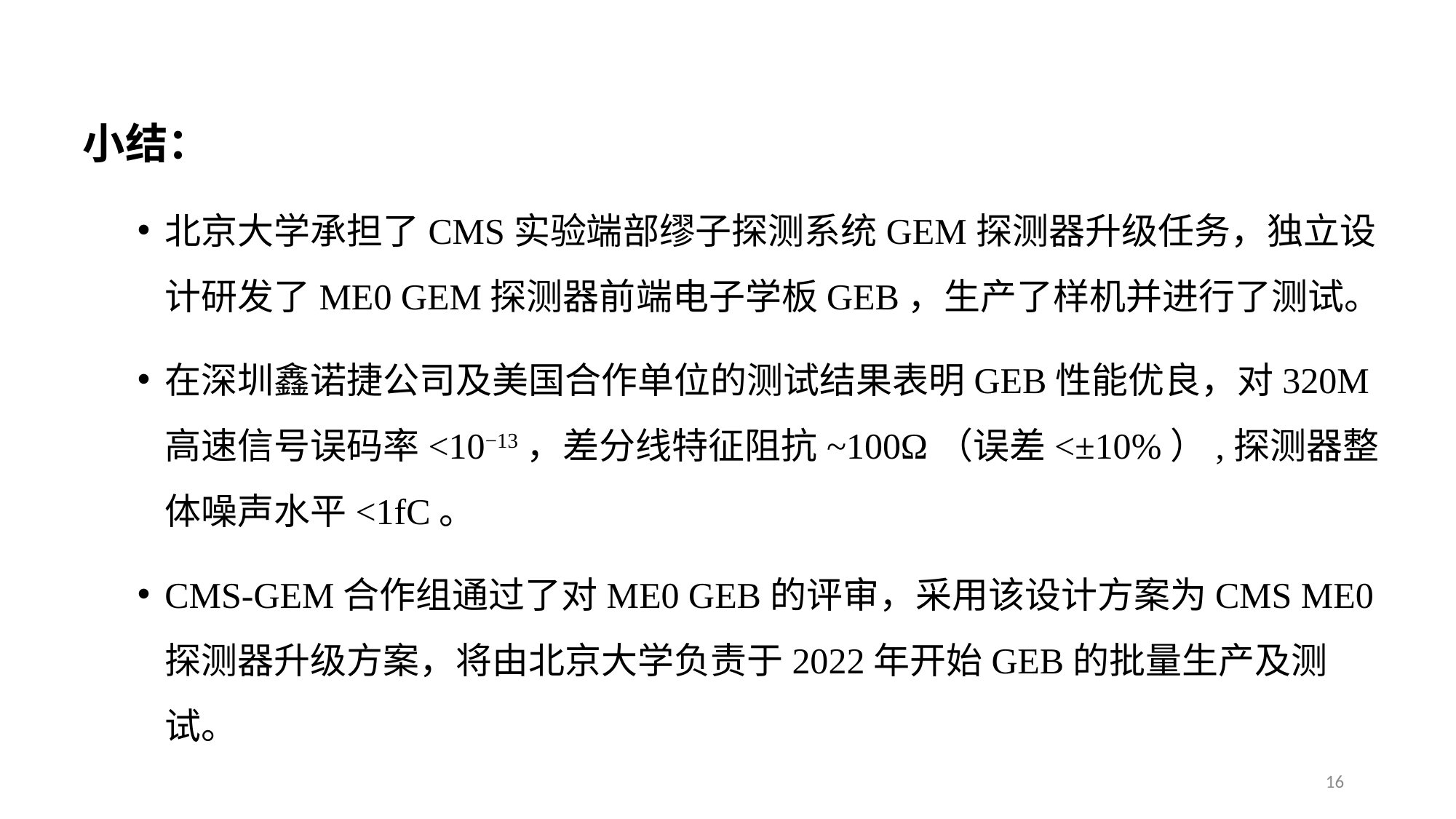

小结：
北京大学承担了CMS实验端部缪子探测系统GEM探测器升级任务，独立设计研发了ME0 GEM探测器前端电子学板GEB，生产了样机并进行了测试。
在深圳鑫诺捷公司及美国合作单位的测试结果表明GEB性能优良，对320M高速信号误码率<10−13，差分线特征阻抗~100Ω（误差<±10%）,探测器整体噪声水平<1fC。
CMS-GEM合作组通过了对ME0 GEB的评审，采用该设计方案为CMS ME0探测器升级方案，将由北京大学负责于2022年开始GEB的批量生产及测试。
16